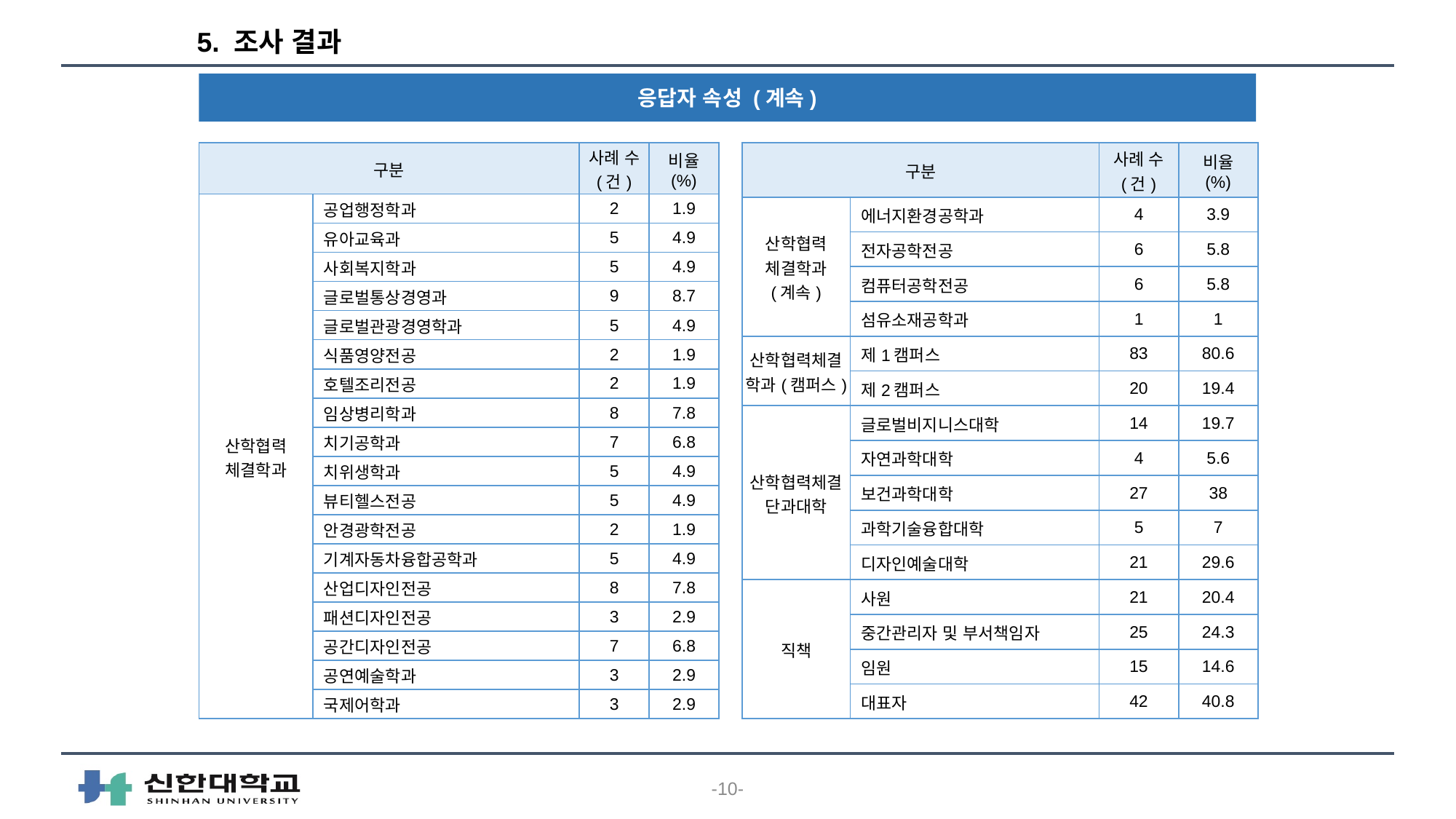

# 5. 조사 결과
응답자 속성 (계속)
| 구분 |  | 사례 수 (건) | 비율 (%) |
| --- | --- | --- | --- |
| 산학협력 체결학과 | 공업행정학과 | 2 | 1.9 |
|  | 유아교육과 | 5 | 4.9 |
|  | 사회복지학과 | 5 | 4.9 |
|  | 글로벌통상경영과 | 9 | 8.7 |
|  | 글로벌관광경영학과 | 5 | 4.9 |
|  | 식품영양전공 | 2 | 1.9 |
|  | 호텔조리전공 | 2 | 1.9 |
|  | 임상병리학과 | 8 | 7.8 |
|  | 치기공학과 | 7 | 6.8 |
|  | 치위생학과 | 5 | 4.9 |
|  | 뷰티헬스전공 | 5 | 4.9 |
|  | 안경광학전공 | 2 | 1.9 |
|  | 기계자동차융합공학과 | 5 | 4.9 |
|  | 산업디자인전공 | 8 | 7.8 |
|  | 패션디자인전공 | 3 | 2.9 |
|  | 공간디자인전공 | 7 | 6.8 |
|  | 공연예술학과 | 3 | 2.9 |
|  | 국제어학과 | 3 | 2.9 |
| 구분 |  | 사례 수 (건) | 비율 (%) |
| --- | --- | --- | --- |
| 산학협력 체결학과 (계속) | 에너지환경공학과 | 4 | 3.9 |
|  | 전자공학전공 | 6 | 5.8 |
|  | 컴퓨터공학전공 | 6 | 5.8 |
|  | 섬유소재공학과 | 1 | 1 |
| 산학협력체결 학과(캠퍼스) | 제1캠퍼스 | 83 | 80.6 |
|  | 제2캠퍼스 | 20 | 19.4 |
| 산학협력체결 단과대학 | 글로벌비지니스대학 | 14 | 19.7 |
|  | 자연과학대학 | 4 | 5.6 |
|  | 보건과학대학 | 27 | 38 |
|  | 과학기술융합대학 | 5 | 7 |
|  | 디자인예술대학 | 21 | 29.6 |
| 직책 | 사원 | 21 | 20.4 |
|  | 중간관리자 및 부서책임자 | 25 | 24.3 |
|  | 임원 | 15 | 14.6 |
|  | 대표자 | 42 | 40.8 |
-10-